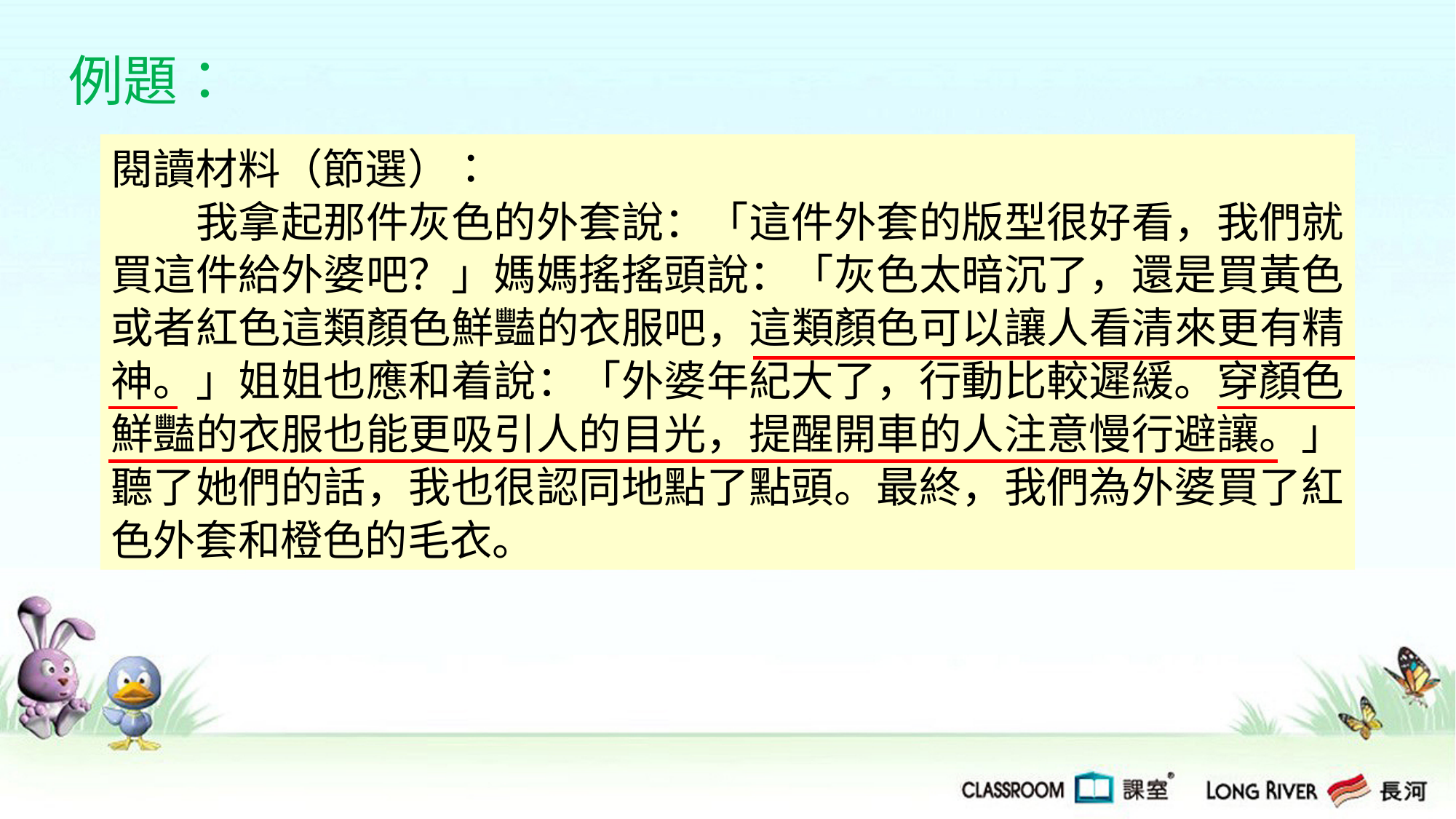

例題：
閱讀材料（節選）：
　　我拿起那件灰色的外套說：「這件外套的版型很好看，我們就買這件給外婆吧？」媽媽搖搖頭說：「灰色太暗沉了，還是買黃色或者紅色這類顏色鮮豔的衣服吧，這類顏色可以讓人看清來更有精神。」姐姐也應和着說：「外婆年紀大了，行動比較遲緩。穿顏色鮮豔的衣服也能更吸引人的目光，提醒開車的人注意慢行避讓。」聽了她們的話，我也很認同地點了點頭。最終，我們為外婆買了紅色外套和橙色的毛衣。